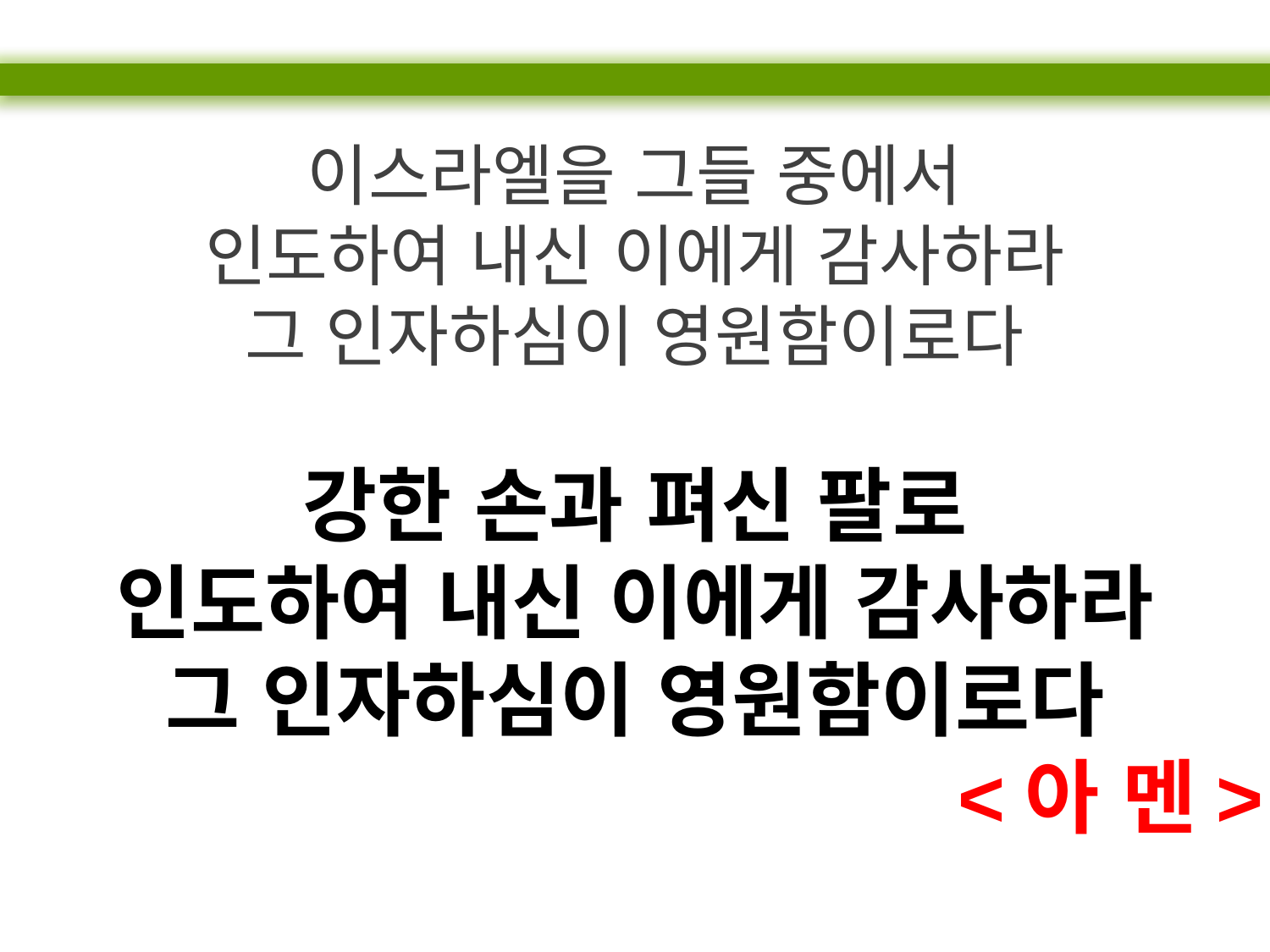

이스라엘을 그들 중에서
인도하여 내신 이에게 감사하라
그 인자하심이 영원함이로다
강한 손과 펴신 팔로
인도하여 내신 이에게 감사하라
그 인자하심이 영원함이로다
<아 멘>